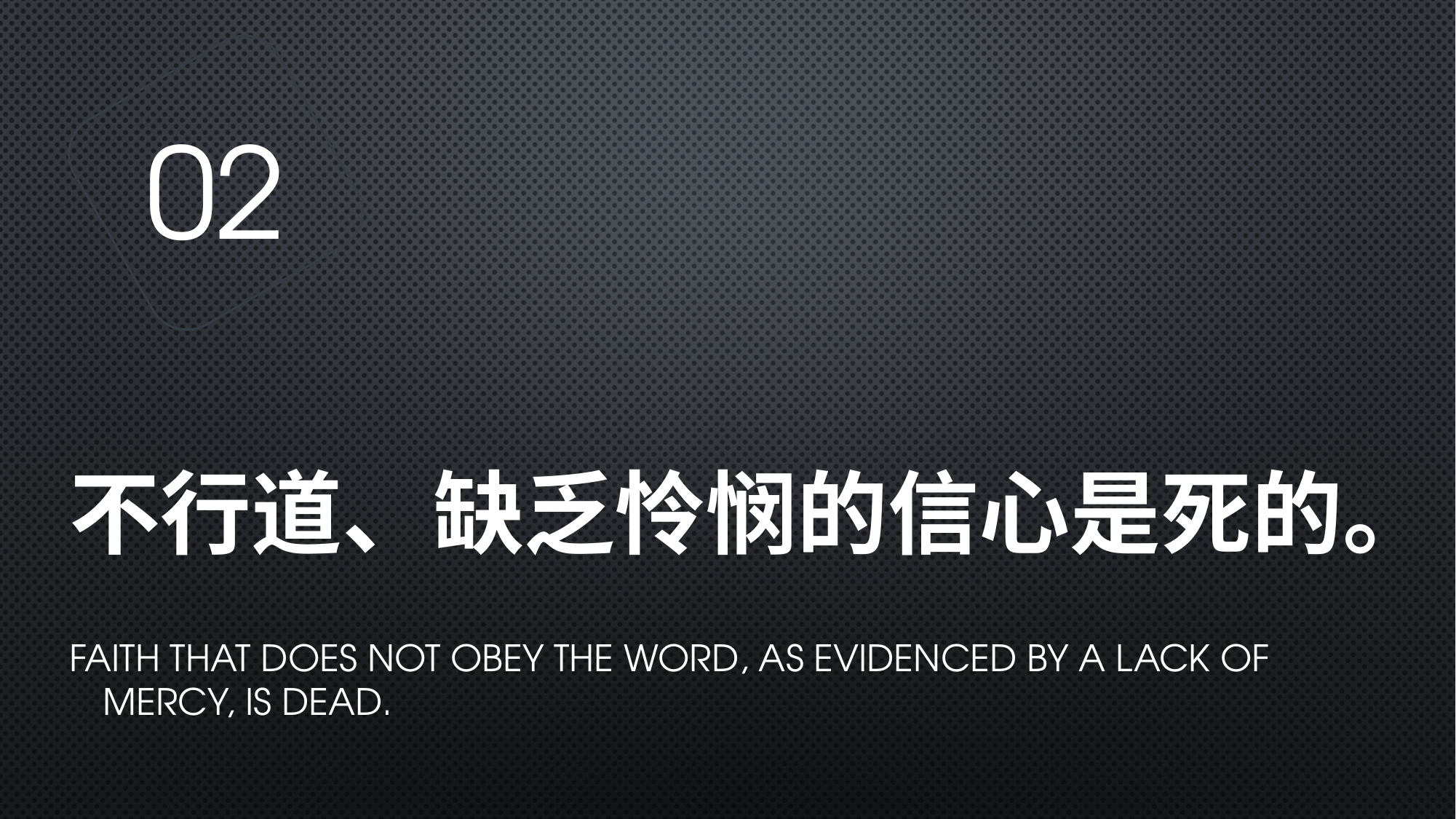

02
# 不行道、缺乏怜悯的信心是死的。
Faith that does not obey the Word, as evidenced by a lack of mercy, is dead.